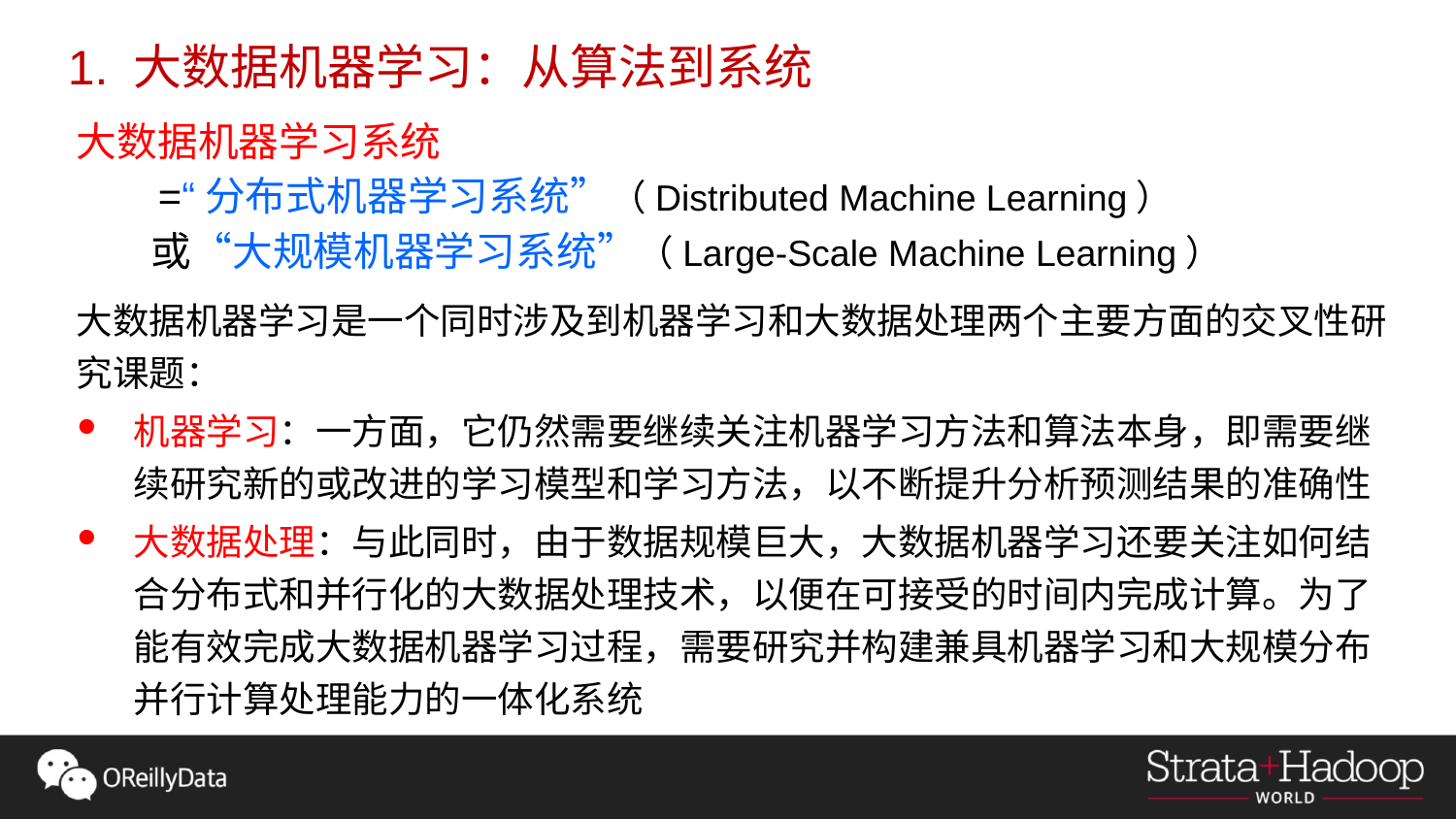

1. 大数据机器学习：从算法到系统
大数据机器学习系统
        =“分布式机器学习系统”（Distributed Machine Learning）
        或“大规模机器学习系统”（Large-Scale Machine Learning）

大数据机器学习是一个同时涉及到机器学习和大数据处理两个主要方面的交叉性研究课题：
机器学习：一方面，它仍然需要继续关注机器学习方法和算法本身，即需要继续研究新的或改进的学习模型和学习方法，以不断提升分析预测结果的准确性
大数据处理：与此同时，由于数据规模巨大，大数据机器学习还要关注如何结合分布式和并行化的大数据处理技术，以便在可接受的时间内完成计算。为了能有效完成大数据机器学习过程，需要研究并构建兼具机器学习和大规模分布并行计算处理能力的一体化系统